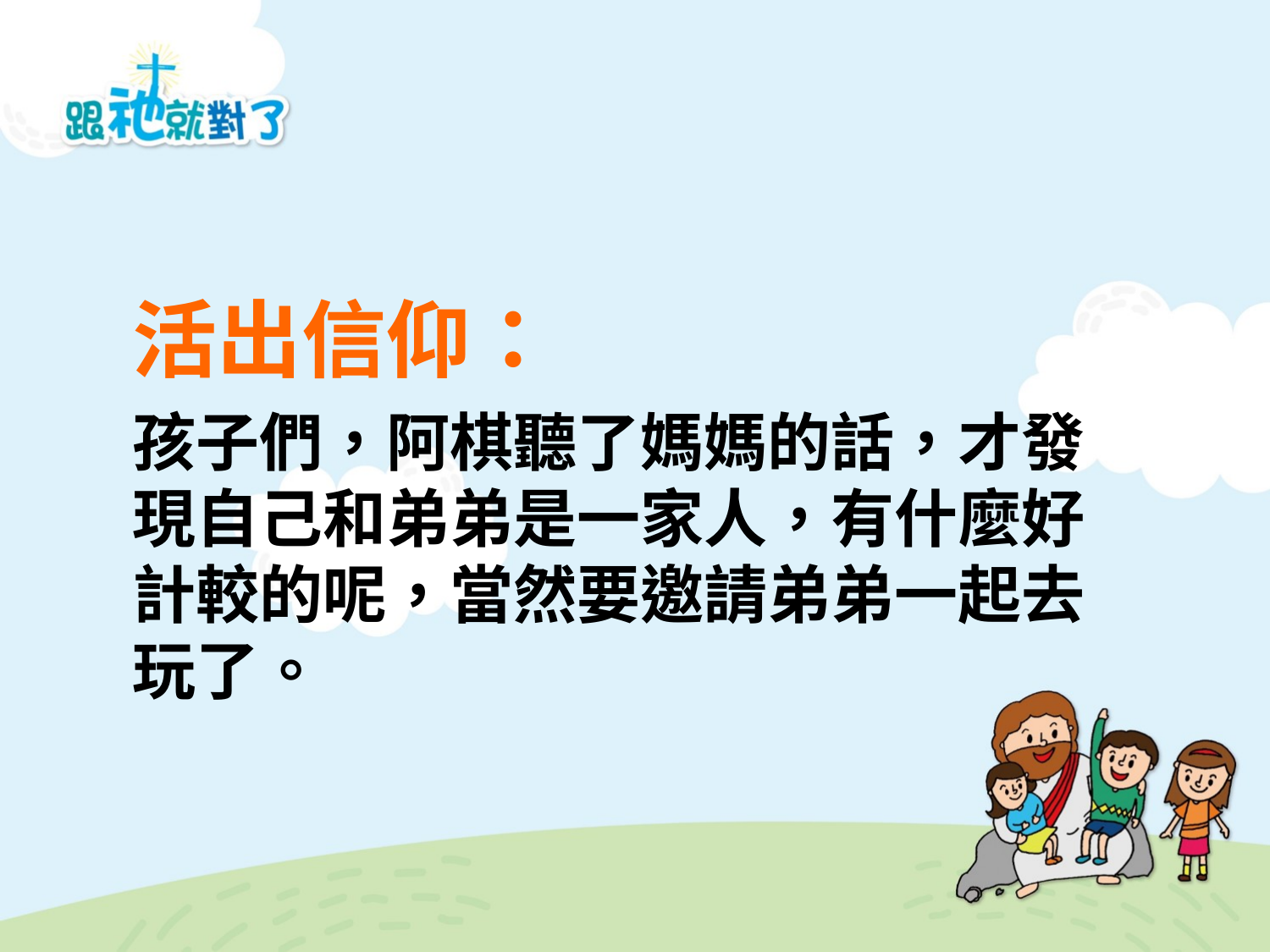

活出信仰：
孩子們，阿棋聽了媽媽的話，才發現自己和弟弟是一家人，有什麼好計較的呢，當然要邀請弟弟一起去玩了。